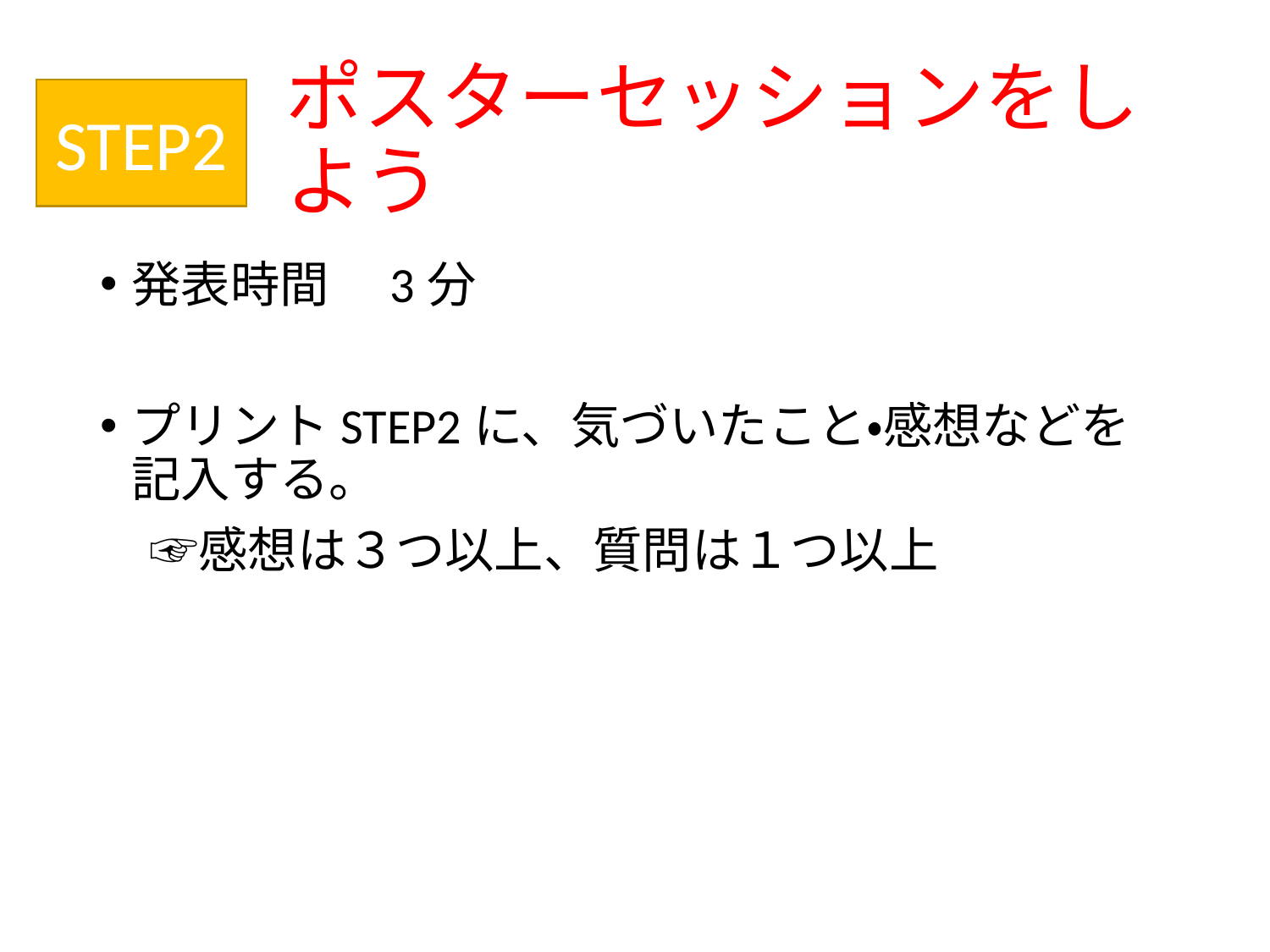

# ポスターセッションをしよう
STEP2
発表時間　3分

プリントSTEP2に、気づいたこと・感想などを記入する。
　☞感想は３つ以上、質問は１つ以上